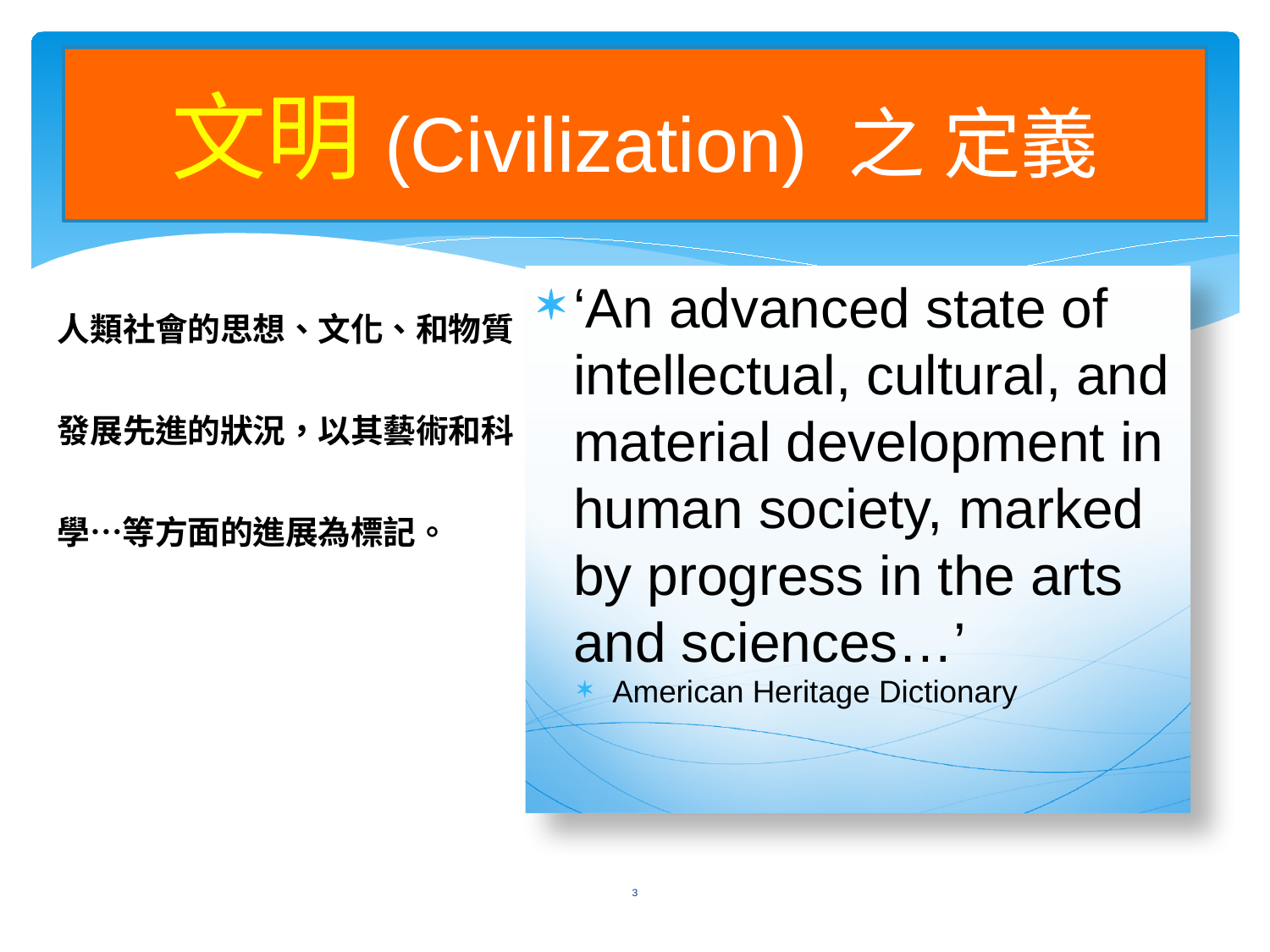

文明(Civilization) 之 定義
人類社會的思想、文化、和物質發展先進的狀況，以其藝術和科學…等方面的進展為標記。
‘An advanced state of intellectual, cultural, and material development in human society, marked by progress in the arts and sciences…’
American Heritage Dictionary
3